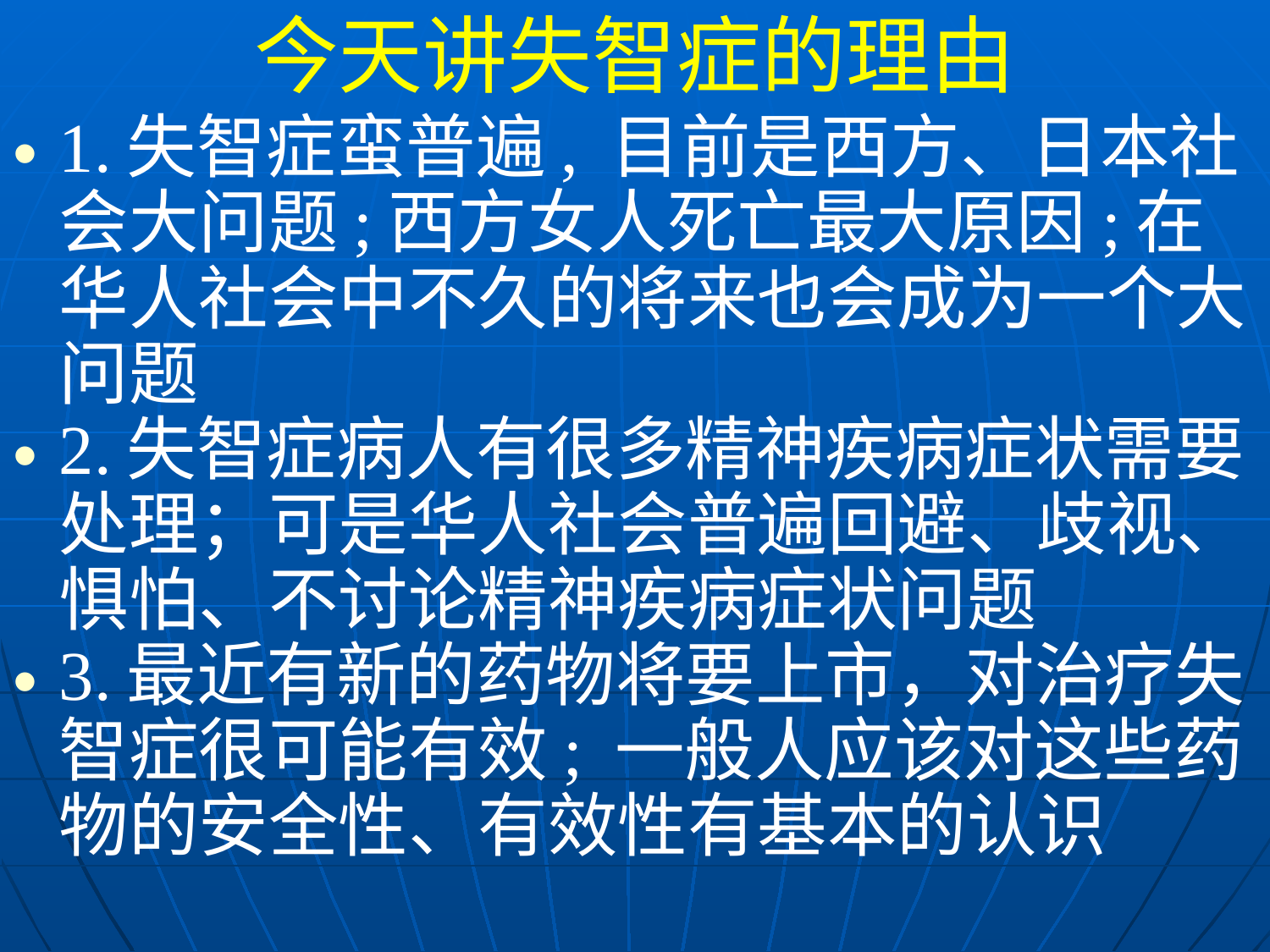

今天讲失智症的理由
1.失智症蛮普遍, 目前是西方、日本社会大问题;西方女人死亡最大原因;在华人社会中不久的将来也会成为一个大问题
2.失智症病人有很多精神疾病症状需要处理；可是华人社会普遍回避、歧视、惧怕、不讨论精神疾病症状问题
3.最近有新的药物将要上市，对治疗失智症很可能有效; 一般人应该对这些药物的安全性、有效性有基本的认识